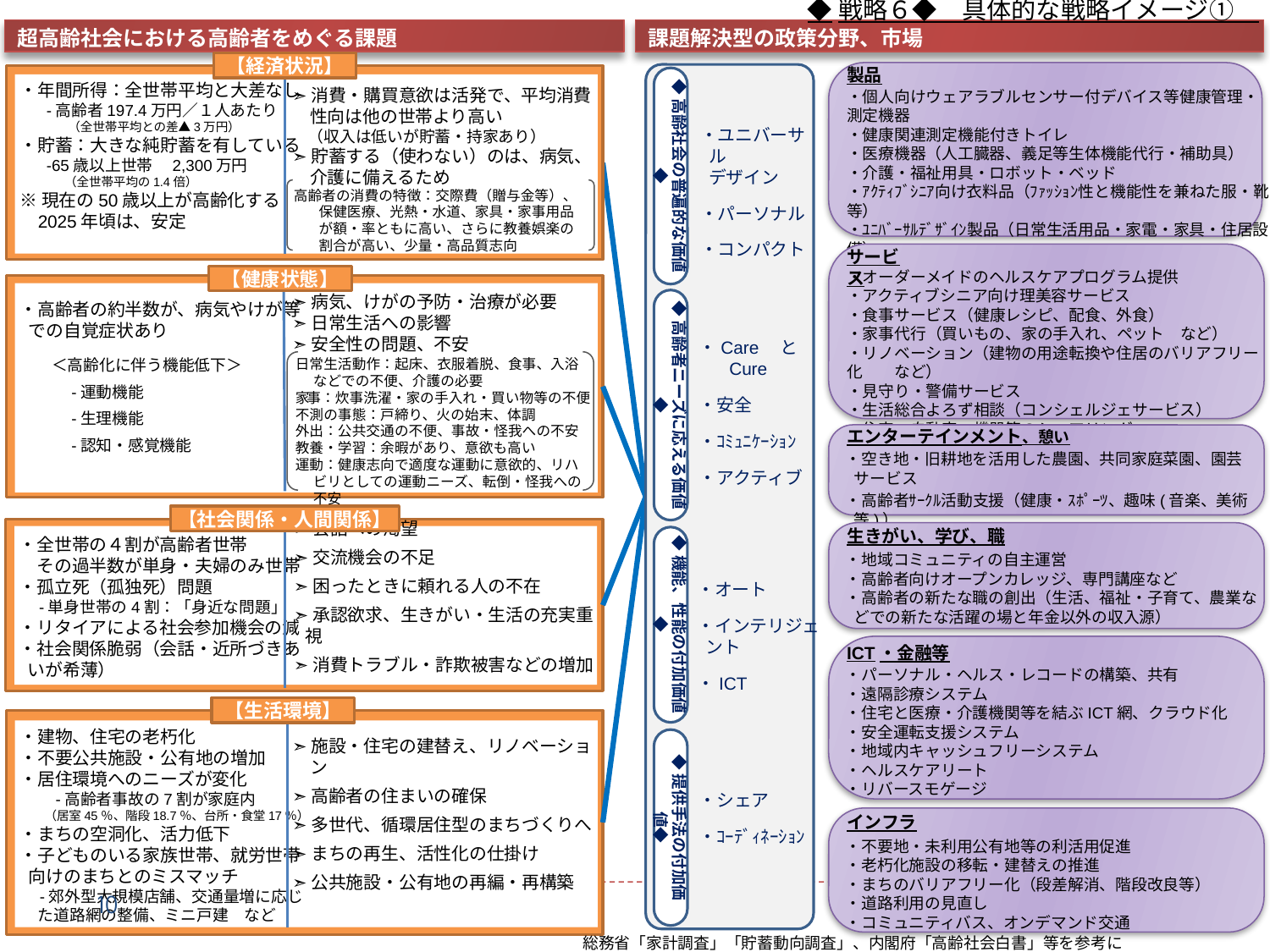

◆戦略６◆　具体的な戦略イメージ①
課題解決型の政策分野、市場
超高齢社会における高齢者をめぐる課題
【経済状況】

・年間所得：全世帯平均と大差なし
-高齢者197.4万円／１人あたり
　（全世帯平均との差▲3万円）
・貯蓄：大きな純貯蓄を有している
-65歳以上世帯　2,300万円
（全世帯平均の1.4倍）
※現在の50歳以上が高齢化する
2025年頃は、安定
➣消費・購買意欲は活発で、平均消費性向は他の世帯より高い
　（収入は低いが貯蓄・持家あり）
➣貯蓄する（使わない）のは、病気、介護に備えるため
高齢者の消費の特徴：交際費（贈与金等）、保健医療、光熱・水道、家具・家事用品が額・率ともに高い、さらに教養娯楽の割合が高い、少量・高品質志向

製品
・個人向けウェアラブルセンサー付デバイス等健康管理・測定機器
・健康関連測定機能付きトイレ
・医療機器（人工臓器、義足等生体機能代行・補助具）
・介護・福祉用具・ロボット・ベッド
・ｱｸﾃｨﾌﾞｼﾆｱ向け衣料品（ﾌｧｯｼｮﾝ性と機能性を兼ねた服・靴等）
・ﾕﾆﾊﾞｰｻﾙﾃﾞｻﾞｲﾝ製品（日常生活用品・家電・家具・住居設備）
・センサー付き調理器具・家電（消火、On/Off）
・パーソナルモビリティ、自動運転乗用車

◆高齢社会の普遍的な価値◆
・ユニバーサル
デザイン
・パーソナル
・コンパクト
◆高齢者ニーズに応える価値◆
・Care　と
　Cure
・安全
・ｺﾐｭﾆｹｰｼｮﾝ
・アクティブ
◆機能、性能の付加価値◆
・オート
・インテリジェント
・ICT
◆提供手法の付加価値◆
・シェア
・ｺｰﾃﾞｨﾈｰｼｮﾝ

サービス
・オーダーメイドのヘルスケアプログラム提供
・アクティブシニア向け理美容サービス
・食事サービス（健康レシピ、配食、外食）
・家事代行（買いもの、家の手入れ、ペット　など）
・リノベーション（建物の用途転換や住居のバリアフリー化　　など）
・見守り・警備サービス
・生活総合よろず相談（コンシェルジェサービス）
・住宅・自動車・機器等のシェアリング
【健康状態】

・高齢者の約半数が、病気やけが等
での自覚症状あり
　　＜高齢化に伴う機能低下＞
　　　-運動機能
　　　-生理機能
　　　-認知・感覚機能
➣病気、けがの予防・治療が必要
➣日常生活への影響
➣安全性の問題、不安
日常生活動作：起床、衣服着脱、食事、入浴などでの不便、介護の必要
家事：炊事洗濯・家の手入れ・買い物等の不便
不測の事態：戸締り、火の始末、体調
外出：公共交通の不便、事故・怪我への不安
教養・学習：余暇があり、意欲も高い
運動：健康志向で適度な運動に意欲的、リハビリとしての運動ニーズ、転倒・怪我への不安

エンターテインメント、憩い
・空き地・旧耕地を活用した農園、共同家庭菜園、園芸サービス
・高齢者ｻｰｸﾙ活動支援（健康・ｽﾎﾟｰﾂ、趣味(音楽、美術等)）
・高齢者向け旅行の催行（一人参加限定、体験型）
【社会関係・人間関係】

生きがい、学び、職
・地域コミュニティの自主運営
・高齢者向けオープンカレッジ、専門講座など
・高齢者の新たな職の創出（生活、福祉・子育て、農業などでの新たな活躍の場と年金以外の収入源）
・全世帯の４割が高齢者世帯
　その過半数が単身・夫婦のみ世帯
・孤立死（孤独死）問題
　-単身世帯の4割：「身近な問題」
・リタイアによる社会参加機会の減
・社会関係脆弱（会話・近所づきあ
いが希薄）
➣会話への渇望
➣交流機会の不足
➣困ったときに頼れる人の不在
➣承認欲求、生きがい・生活の充実重視
➣消費トラブル・詐欺被害などの増加

ICT・金融等
・パーソナル・ヘルス・レコードの構築、共有
・遠隔診療システム
・住宅と医療・介護機関等を結ぶICT網、クラウド化
・安全運転支援システム
・地域内キャッシュフリーシステム
・ヘルスケアリート
・リバースモゲージ
【生活環境】

・建物、住宅の老朽化
・不要公共施設・公有地の増加
・居住環境へのニーズが変化
　　-高齢者事故の7割が家庭内
　　（居室45％、階段18.7％、台所・食堂17％）
・まちの空洞化、活力低下
・子どものいる家族世帯、就労世帯
向けのまちとのミスマッチ
　-郊外型大規模店舗、交通量増に応じ
た道路網の整備、ミニ戸建　など
➣施設・住宅の建替え、リノベーション
➣高齢者の住まいの確保
➣多世代、循環居住型のまちづくりへ
➣まちの再生、活性化の仕掛け
➣公共施設・公有地の再編・再構築

インフラ
・不要地・未利用公有地等の利活用促進
・老朽化施設の移転・建替えの推進
・まちのバリアフリー化（段差解消、階段改良等）
・道路利用の見直し
・コミュニティバス、オンデマンド交通
10
総務省「家計調査」「貯蓄動向調査」、内閣府「高齢社会白書」等を参考に作成